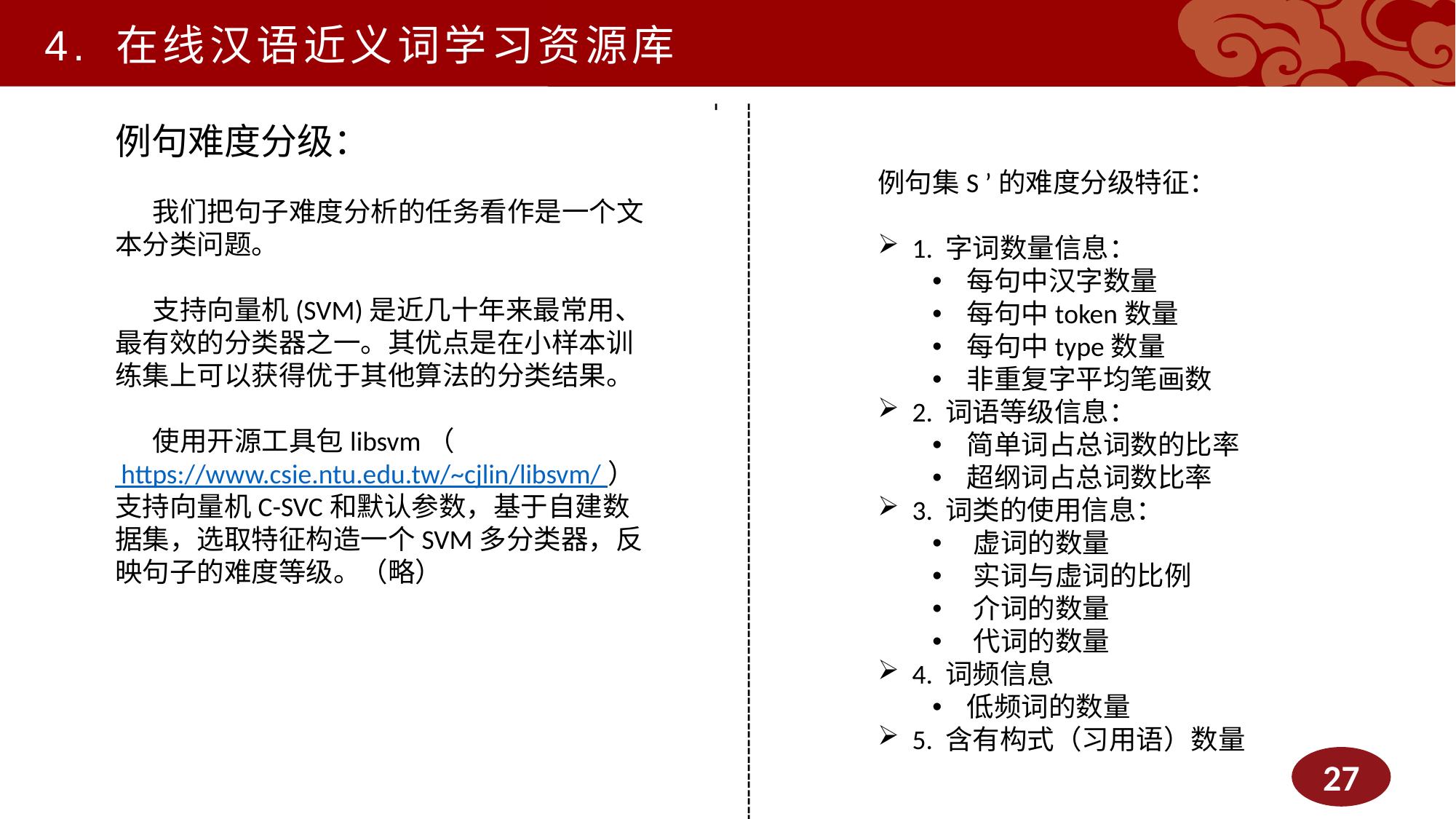

4. 在线汉语近义词学习资源库
---------------------------------------------------------------------------------------
例句难度分级：

     我们把句子难度分析的任务看作是一个文本分类问题。

     支持向量机(SVM)是近几十年来最常用、最有效的分类器之一。其优点是在小样本训练集上可以获得优于其他算法的分类结果。

     使用开源工具包libsvm（ https://www.csie.ntu.edu.tw/~cjlin/libsvm/ ）支持向量机C-SVC和默认参数，基于自建数据集，选取特征构造一个SVM多分类器，反映句子的难度等级。（略）

例句集S ’的难度分级特征：

1. 字词数量信息：
每句中汉字数量
每句中token数量
每句中type数量
非重复字平均笔画数
2. 词语等级信息：
简单词占总词数的比率
超纲词占总词数比率
3. 词类的使用信息：
虚词的数量
实词与虚词的比例
介词的数量
代词的数量
4. 词频信息
低频词的数量
5. 含有构式（习用语）数量